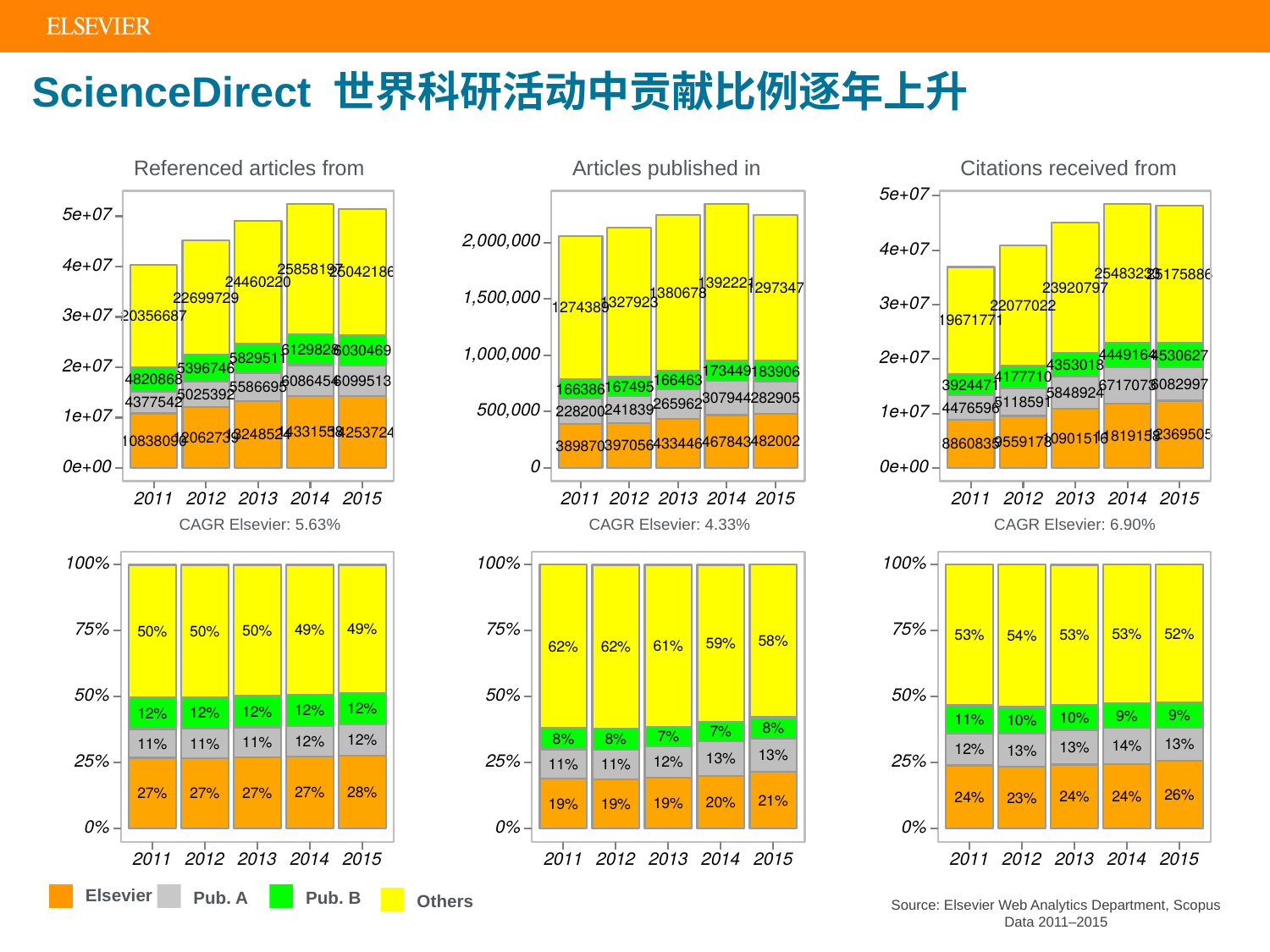

# ScienceDirect 世界科研活动中贡献比例逐年上升
Referenced articles from
Articles published in
Citations received from

    5e+07

    4e+07
25858197

25042186

24460220
22699729
    3e+07
20356687

6129828
6030469

5829511

    2e+07
5396746

4820868

6086454
6099513
5586695

5025392

4377542

    1e+07

14331558
14253724
13248524
12062739
10838090
    0e+00

2011
2012
2013
2014
2015

  2,000,000

1392221
1297347
1380678
  1,500,000
1327923

1274389
  1,000,000

173449
183906

166463

167495

166386

282905
307944

265962

    500,000
241839
228200

482002
467843
433446
397056
389870
          0

2011
2012
2013
2014
2015
    5e+07

    4e+07

25483233
25175886
23920797
    3e+07
22077022

19671771

4449164
4530627
    2e+07

4353018

4177710

6082997
3924471
6717073
5848924

5118591

4476596

    1e+07

12369505
11819158
10901516
9559178
8860835
    0e+00

2011
2012
2013
2014
2015
CAGR Elsevier: 5.63%
CAGR Elsevier: 4.33%
CAGR Elsevier: 6.90%

     100%

      75%
49%
49%
50%
50%
50%

      50%

12%
12%
12%
12%
12%

12%
12%
11%
11%
11%
      25%

28%
27%
27%
27%
27%
       0%

2011
2012
2013
2014
2015

     100%

      75%

58%
59%
61%
62%
62%
      50%

8%

7%

7%
8%
8%

13%

13%
      25%
12%
11%
11%

21%
20%
19%
19%
19%
       0%

2011
2012
2013
2014
2015

     100%

      75%
52%
53%
53%
53%
54%

      50%

9%
9%
10%
11%
10%

13%
14%
13%
12%
13%
      25%

26%
24%
24%
24%
23%
       0%

2011
2012
2013
2014
2015
Source: Elsevier Web Analytics Department, Scopus Data 2011–2015